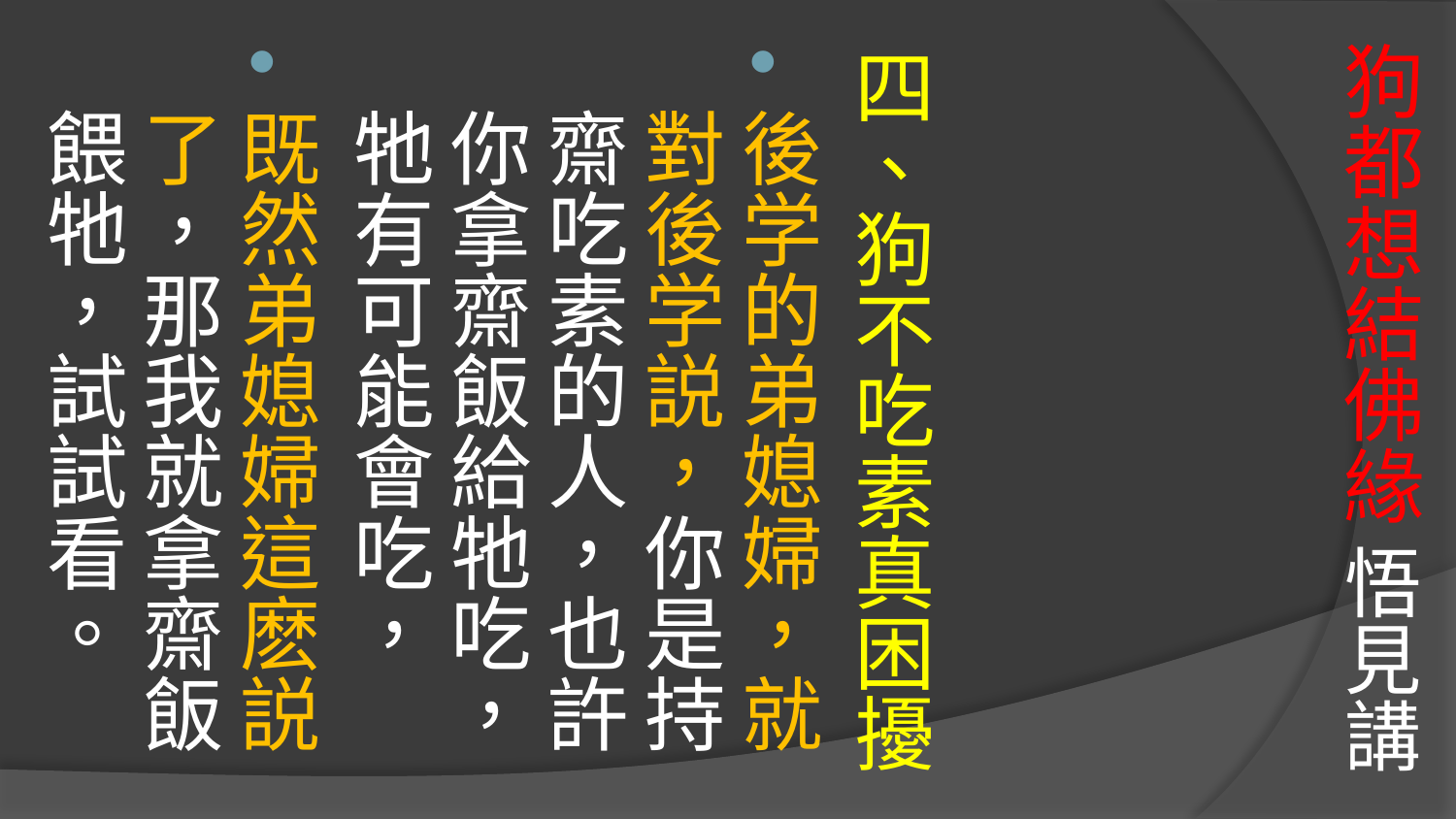

# 狗都想結佛緣 悟見講
四、狗不吃素真困擾
後学的弟媳婦，就對後学説，你是持齋吃素的人，也許你拿齋飯給牠吃，牠有可能會吃，
既然弟媳婦這麽説了，那我就拿齋飯餵牠，試試看。